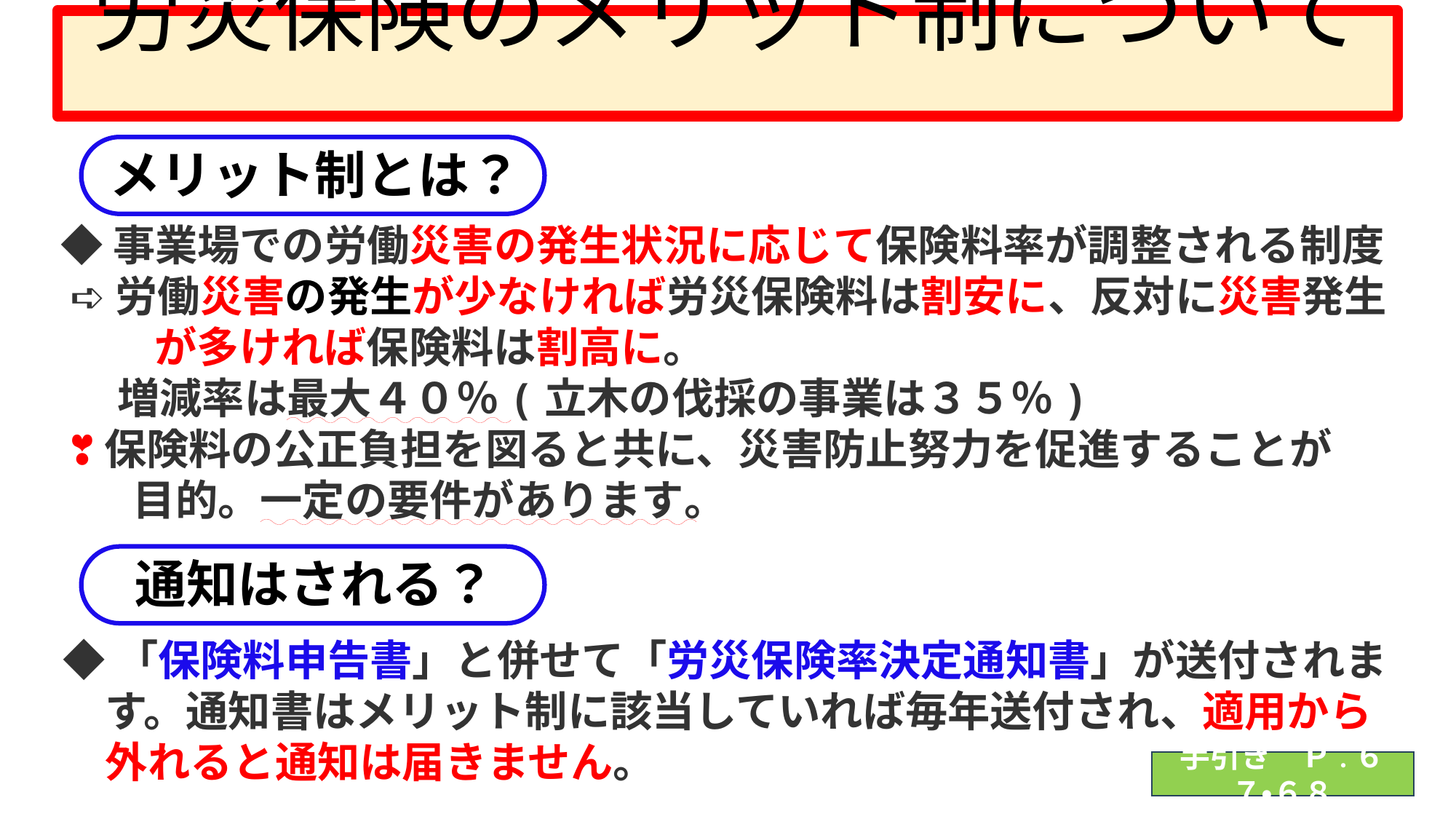

労災保険のメリット制について
メリット制とは？
◆ 事業場での労働災害の発生状況に応じて保険料率が調整される制度
 ➪ 労働災害の発生が少なければ労災保険料は割安に、反対に災害発生
　　 が多ければ保険料は割高に。
　  増減率は最大４０％(立木の伐採の事業は３５％)
 ❣ 保険料の公正負担を図ると共に、災害防止努力を促進することが
　　目的。一定の要件があります。
通知はされる？
◆「保険料申告書」と併せて「労災保険率決定通知書」が送付されま
　す。通知書はメリット制に該当していれば毎年送付され、適用から
　外れると通知は届きません。
手引き　Ｐ.６７・６８